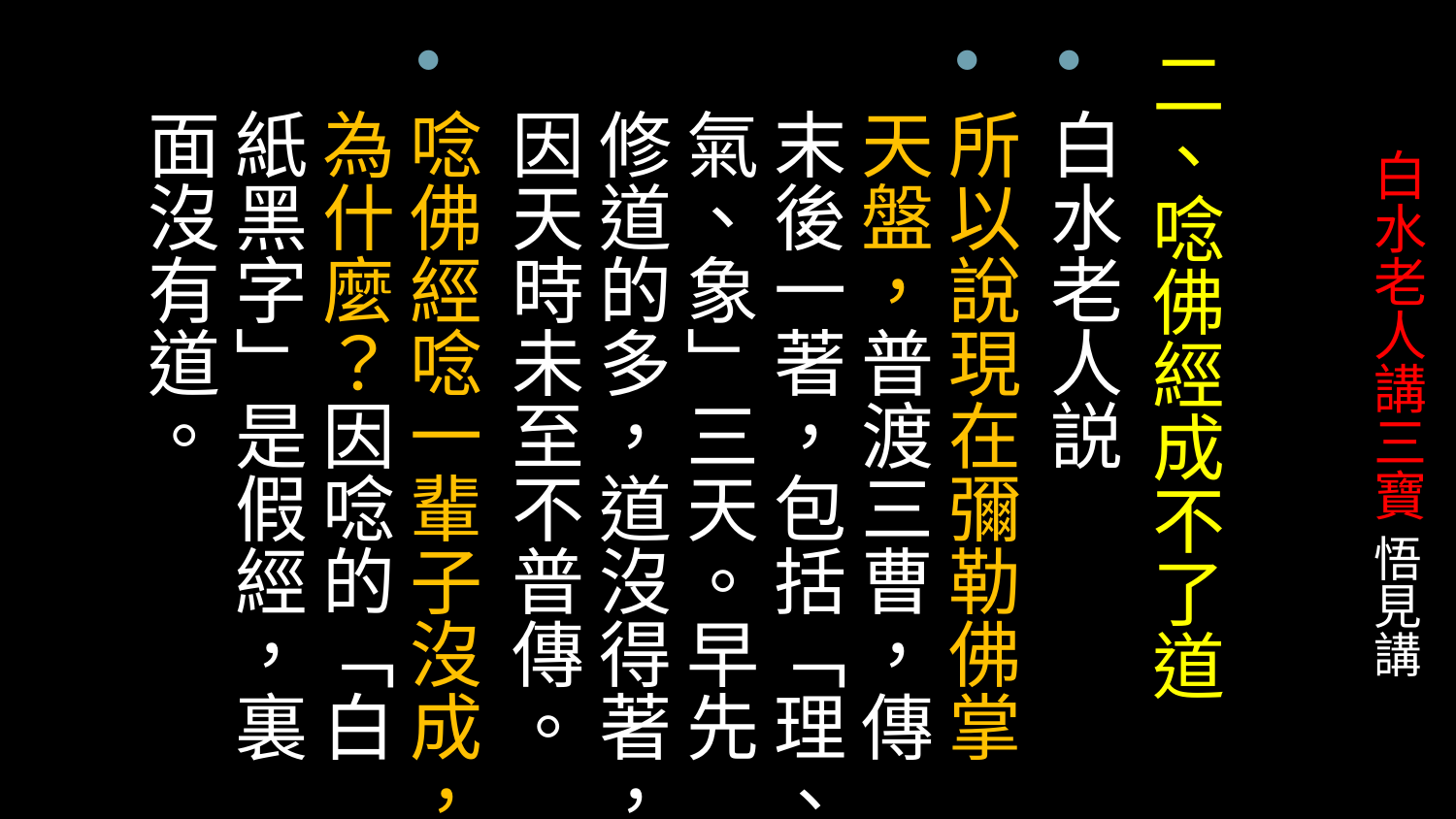

二、唸佛經成不了道
白水老人説
所以說現在彌勒佛掌天盤，普渡三曹，傳末後一著，包括「理、氣、象」三天。早先修道的多，道沒得著，因天時未至不普傳。
唸佛經唸一輩子沒成，為什麼？因唸的「白紙黑字」是假經，裏面沒有道。

# 白水老人講三寶 悟見講